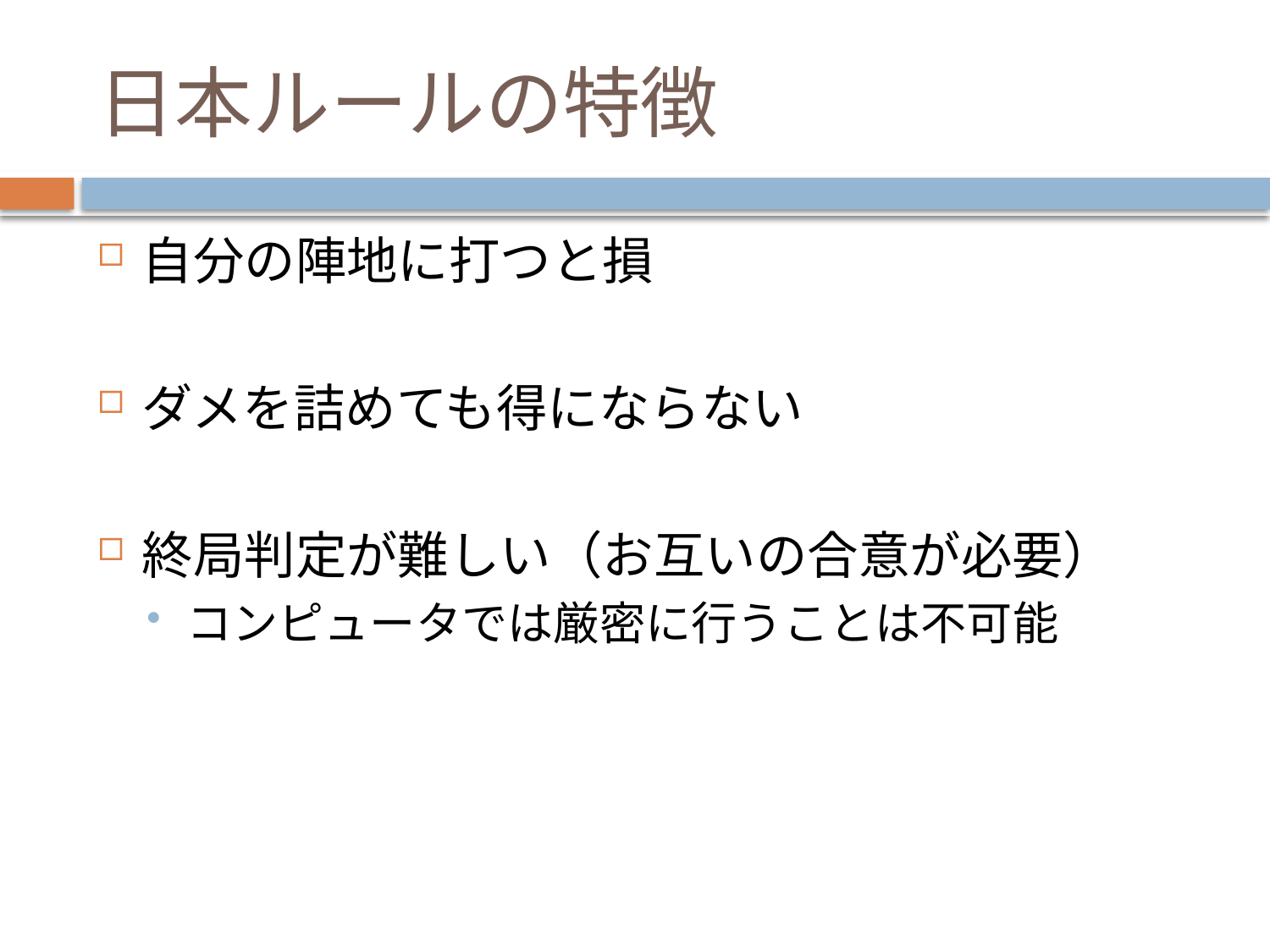

# 日本ルールの特徴
自分の陣地に打つと損

ダメを詰めても得にならない

終局判定が難しい（お互いの合意が必要）
コンピュータでは厳密に行うことは不可能